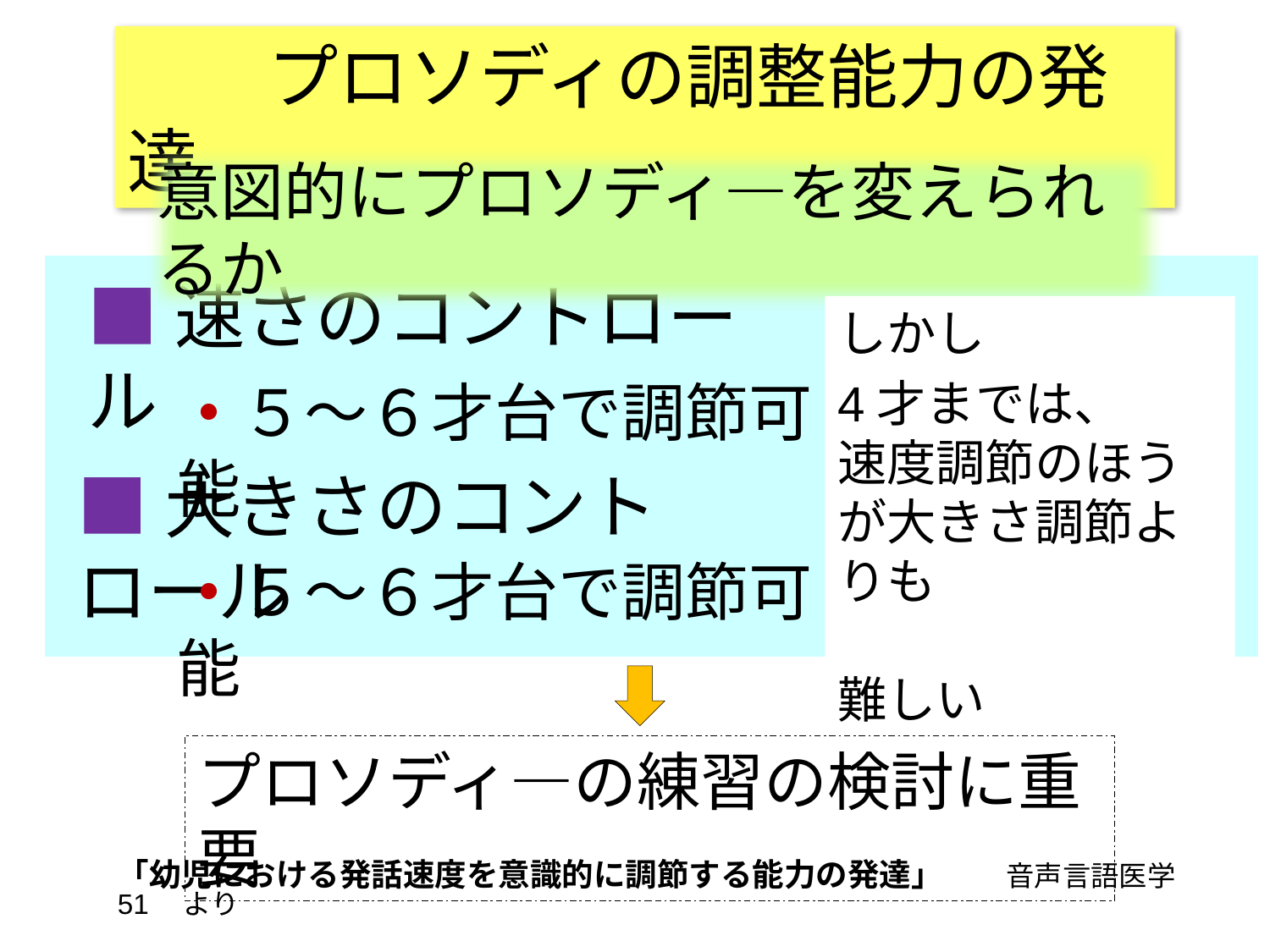

プロソディの調整能力の発達
意図的にプロソディ―を変えられるか

■速さのコントロール
しかし
・５～６才台で調節可能
4才までは、
速度調節のほうが大きさ調節よりも
　　　　　　　難しい
■大きさのコントロール
・５～６才台で調節可能

プロソディ―の練習の検討に重要
「幼児における発話速度を意識的に調節する能力の発達」　　音声言語医学51　より